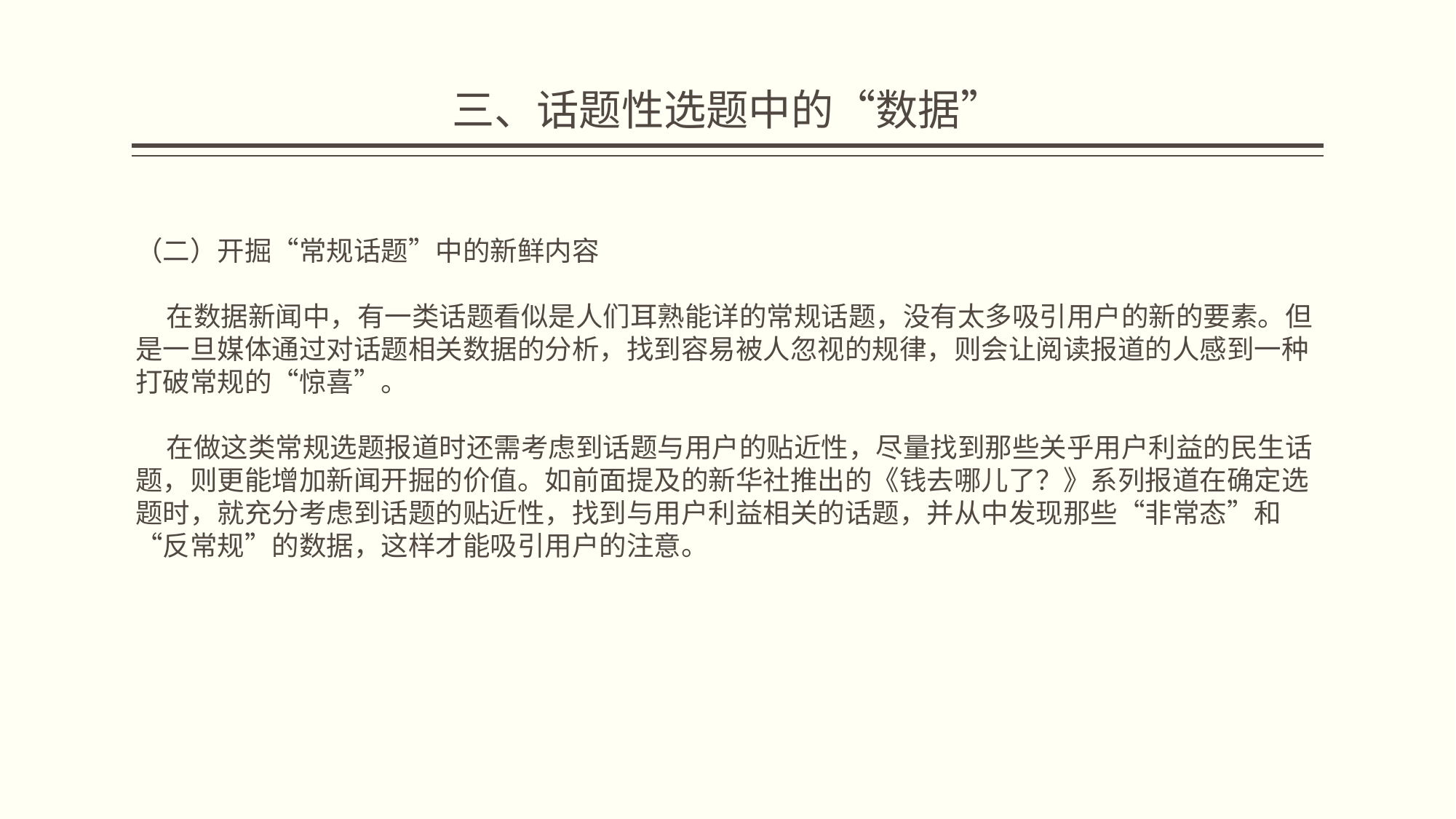

# 三、话题性选题中的“数据”
（二）开掘“常规话题”中的新鲜内容

    在数据新闻中，有一类话题看似是人们耳熟能详的常规话题，没有太多吸引用户的新的要素。但是一旦媒体通过对话题相关数据的分析，找到容易被人忽视的规律，则会让阅读报道的人感到一种打破常规的“惊喜”。

    在做这类常规选题报道时还需考虑到话题与用户的贴近性，尽量找到那些关乎用户利益的民生话题，则更能增加新闻开掘的价值。如前面提及的新华社推出的《钱去哪儿了？》系列报道在确定选题时，就充分考虑到话题的贴近性，找到与用户利益相关的话题，并从中发现那些“非常态”和“反常规”的数据，这样才能吸引用户的注意。